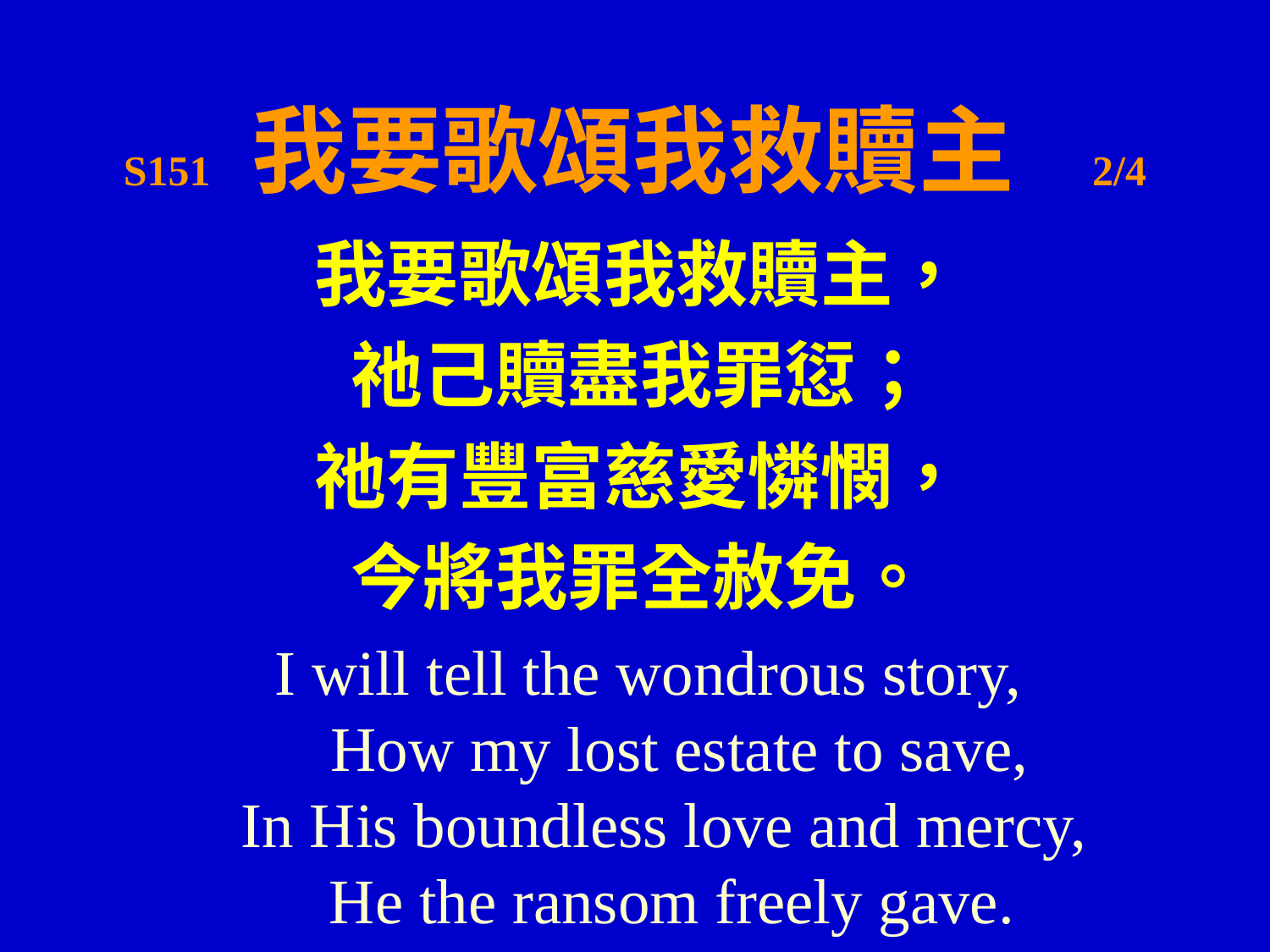

# S151   我要歌頌我救贖主     2/4
我要歌頌我救贖主，
祂己贖盡我罪愆；
祂有豐富慈愛憐憫，
今將我罪全赦免。
 I will tell the wondrous story,
  How my lost estate to save,
In His boundless love and mercy,
  He the ransom freely gave.